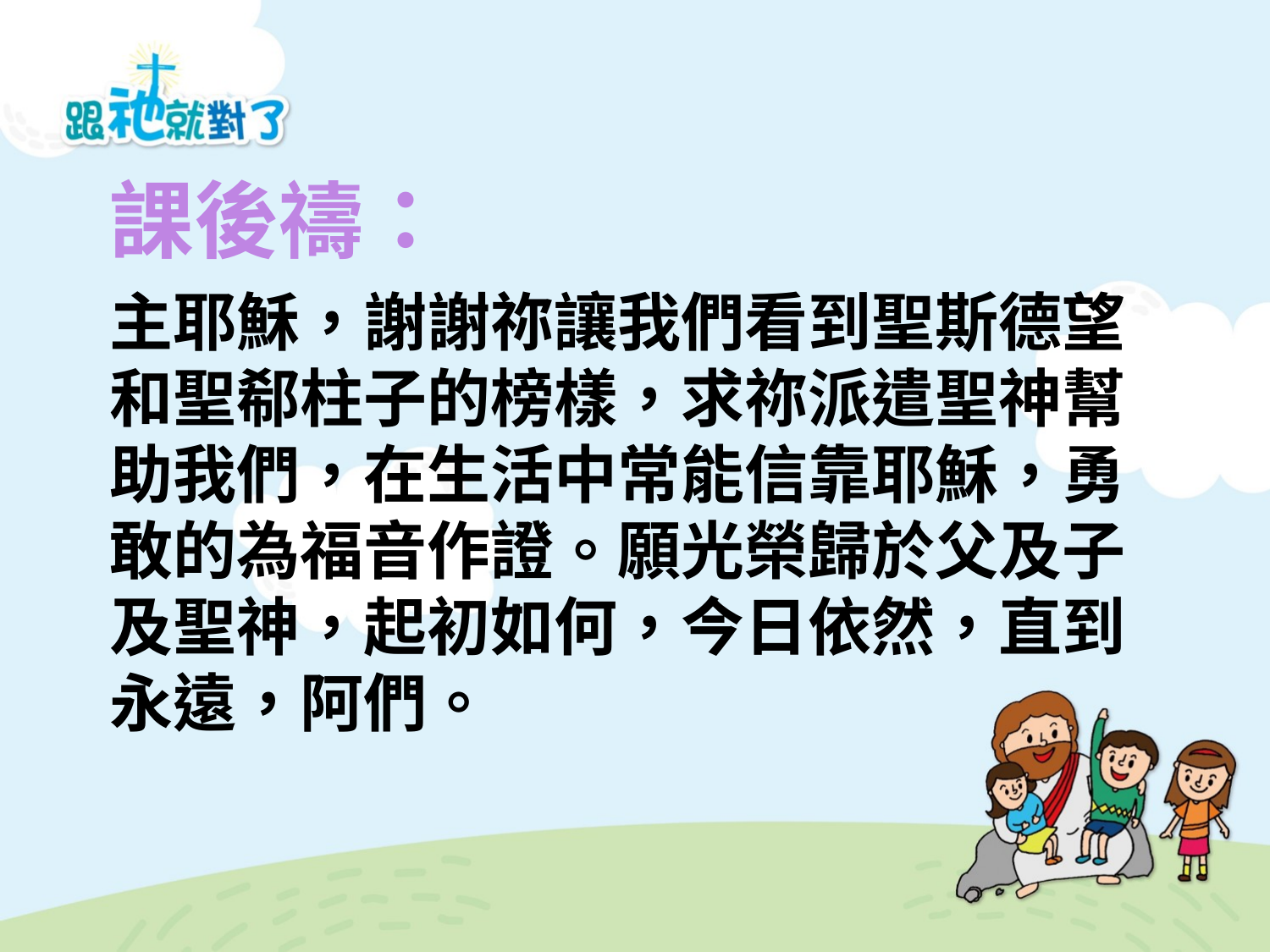

課後禱：
主耶穌，謝謝祢讓我們看到聖斯德望和聖郗柱子的榜樣，求祢派遣聖神幫助我們，在生活中常能信靠耶穌，勇敢的為福音作證。願光榮歸於父及子及聖神，起初如何，今日依然，直到永遠，阿們。